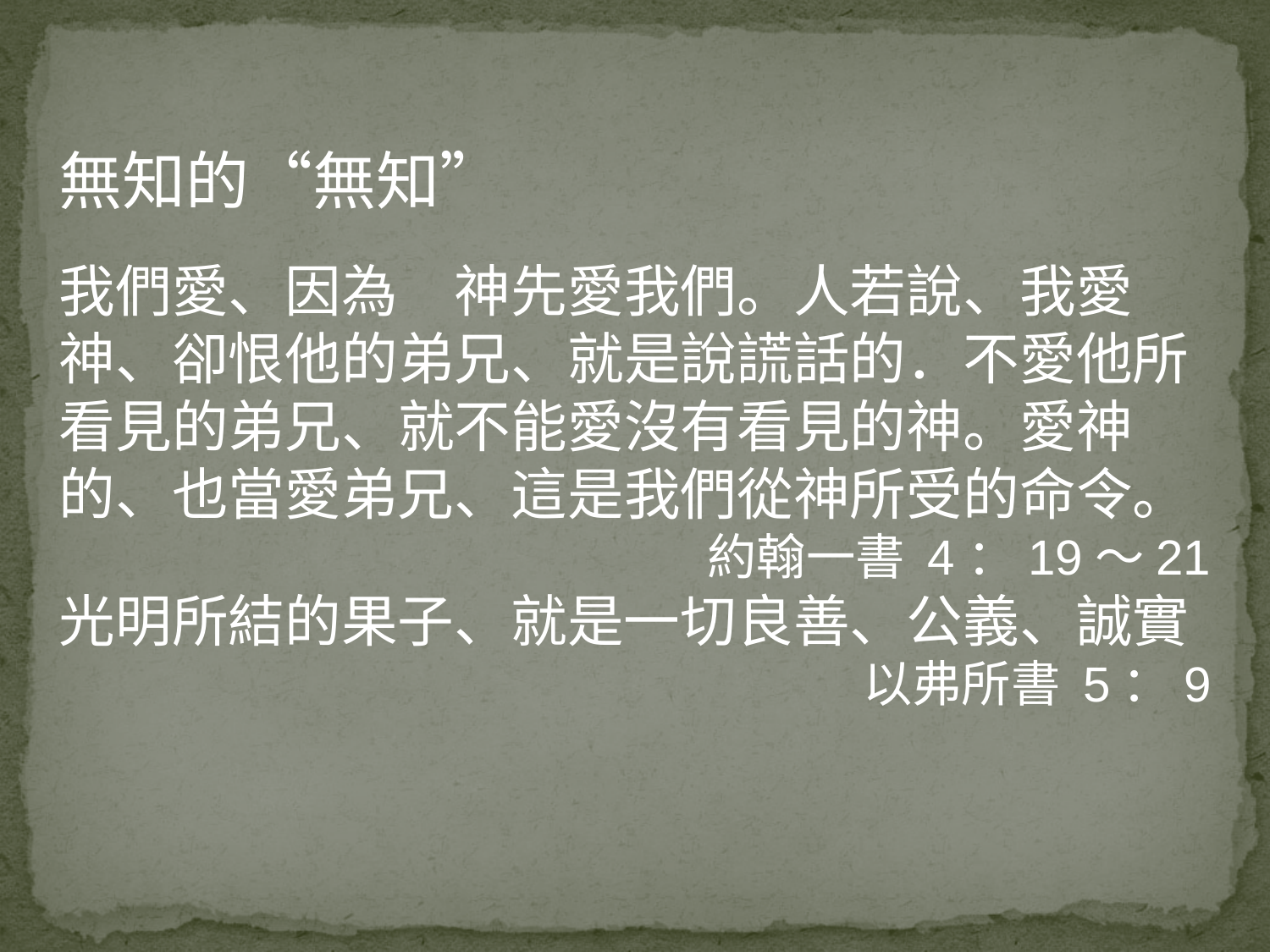

無知的“無知”

我們愛、因為　神先愛我們。人若說、我愛神、卻恨他的弟兄、就是說謊話的．不愛他所看見的弟兄、就不能愛沒有看見的神。愛神的、也當愛弟兄、這是我們從神所受的命令。
約翰一書 4：19～21
光明所結的果子、就是一切良善、公義、誠實
以弗所書 5：9